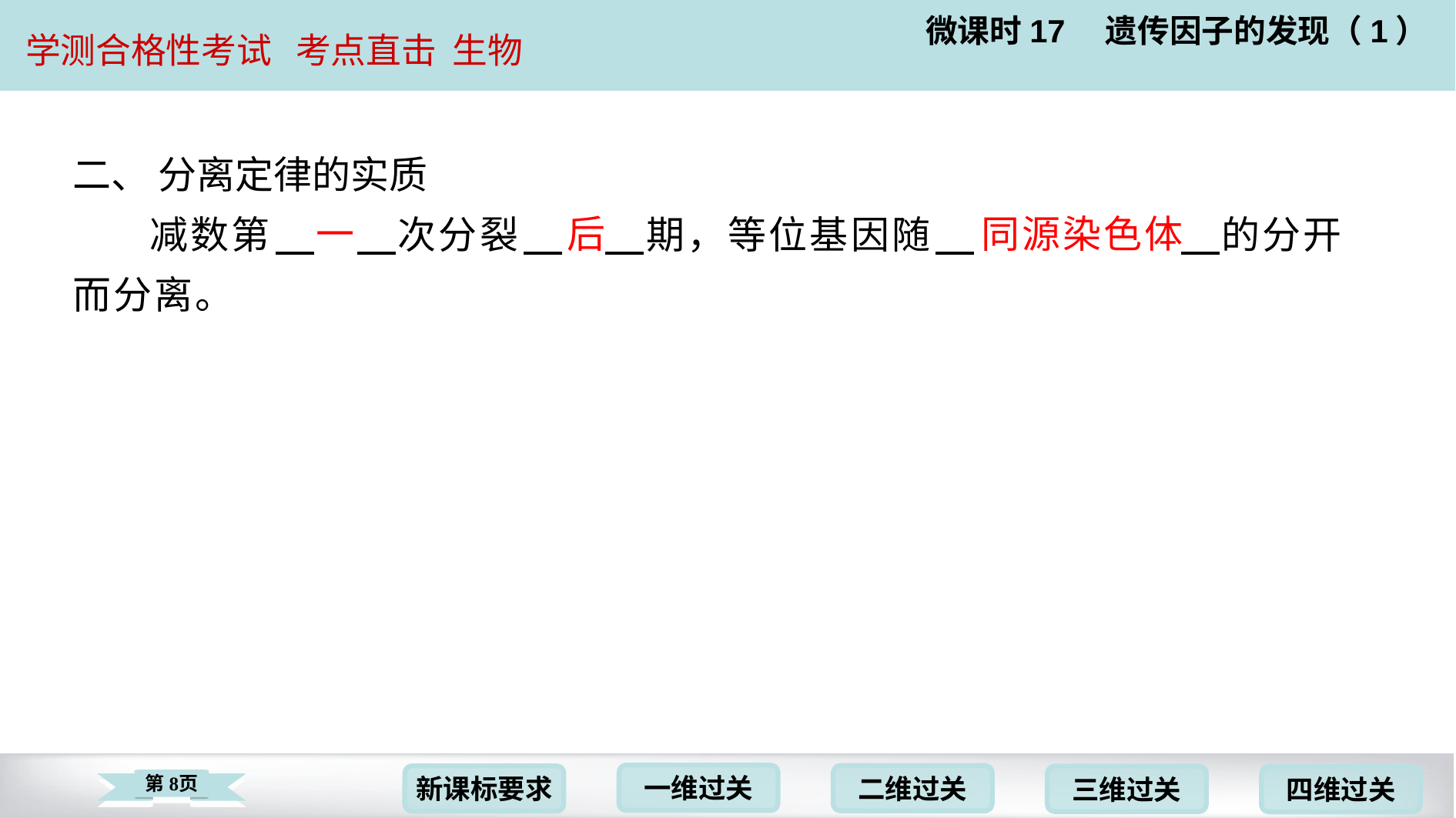

二、 分离定律的实质
减数第 　一　次分裂 　后　期，等位基因随 　同源染色体　的分开而分离。
一
后
同源染色体